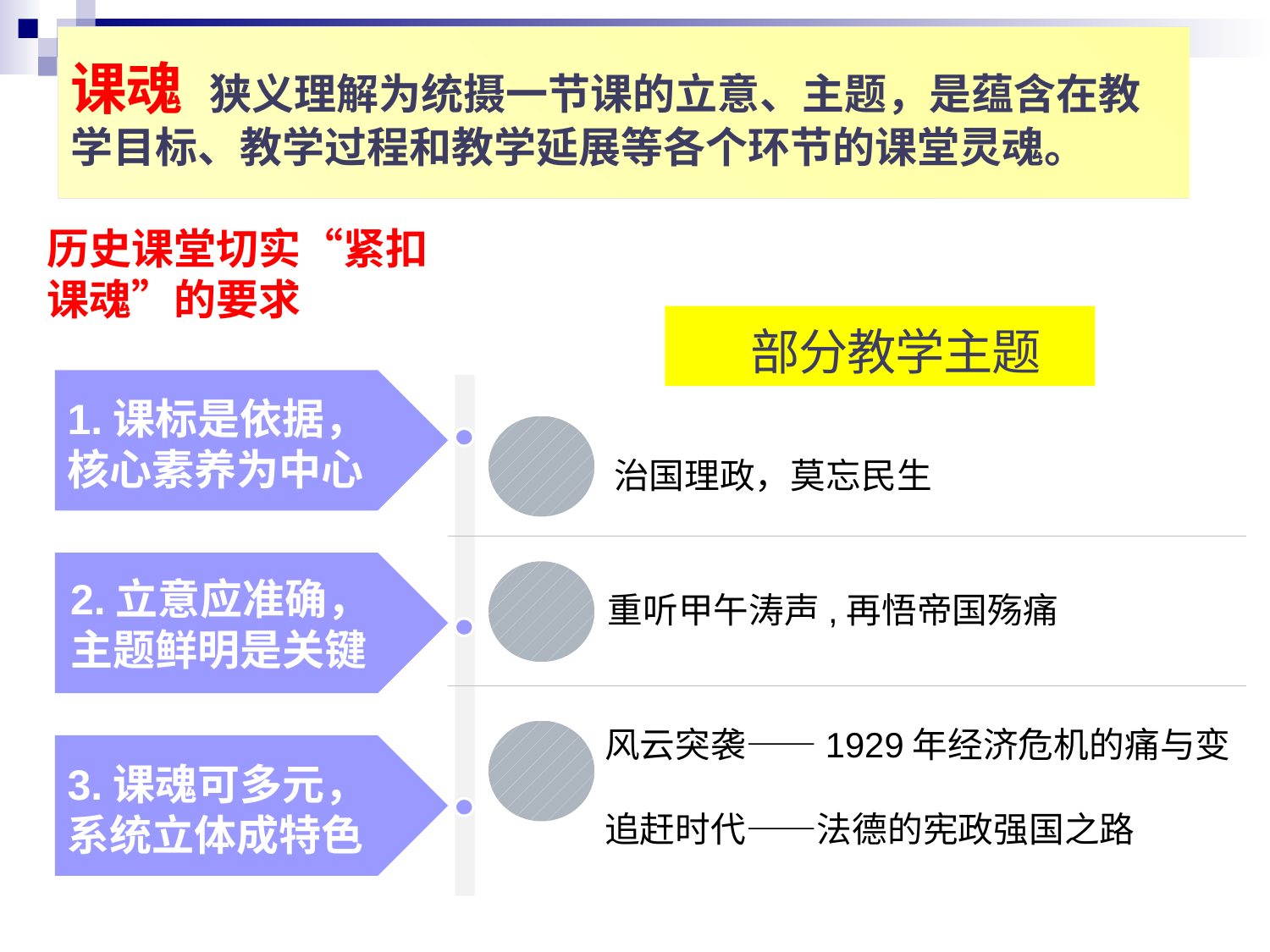

# 课魂  狭义理解为统摄一节课的立意、主题，是蕴含在教学目标、教学过程和教学延展等各个环节的课堂灵魂。
历史课堂切实“紧扣课魂”的要求
      部分教学主题

1.课标是依据，
核心素养为中心

治国理政，莫忘民生

2.立意应准确，主题鲜明是关键

重听甲午涛声,再悟帝国殇痛

风云突袭——1929年经济危机的痛与变

追赶时代——法德的宪政强国之路

3.课魂可多元，系统立体成特色